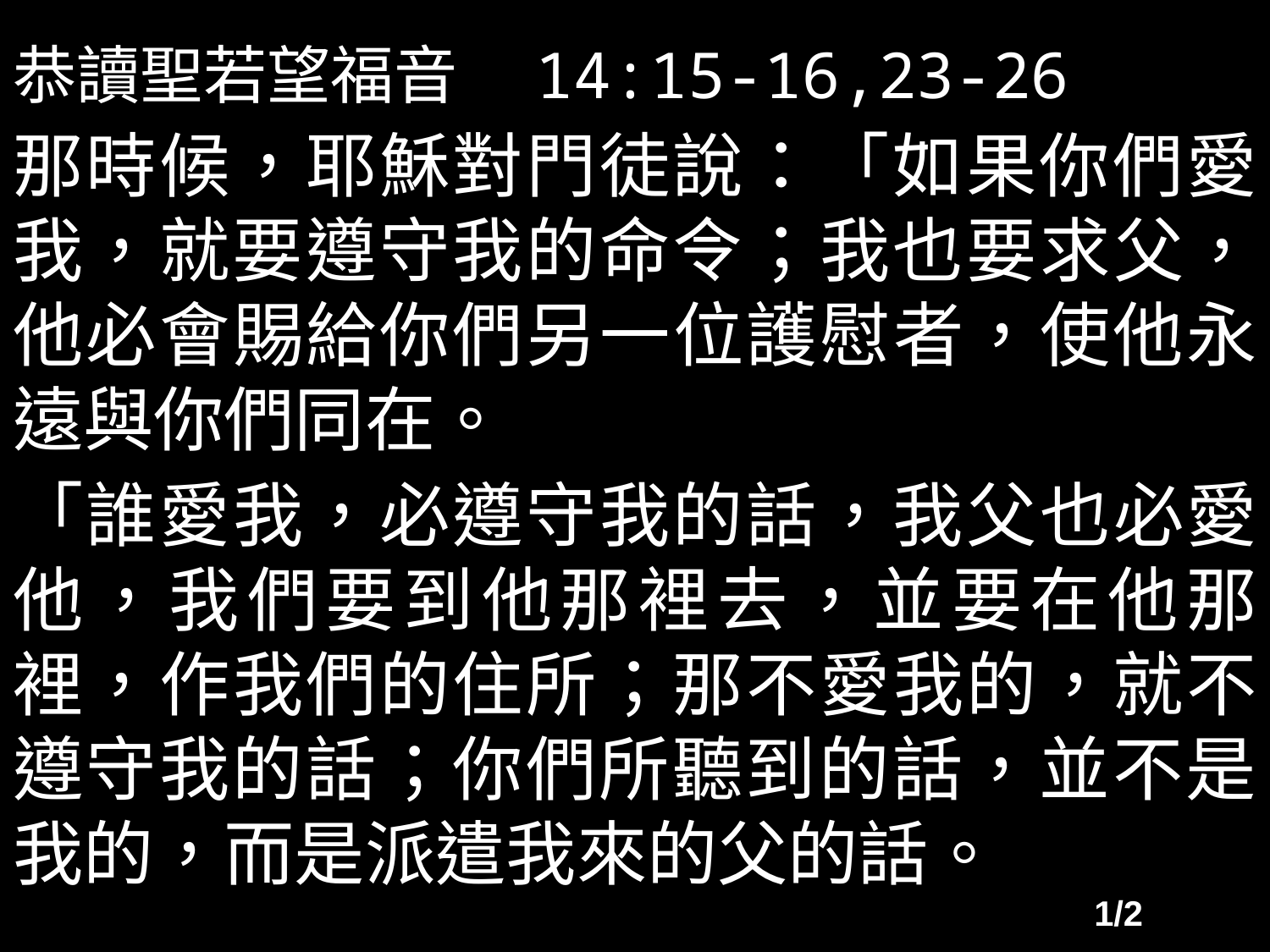

恭讀聖若望福音　14:15-16,23-26
那時候，耶穌對門徒說：「如果你們愛我，就要遵守我的命令；我也要求父，他必會賜給你們另一位護慰者，使他永遠與你們同在。
「誰愛我，必遵守我的話，我父也必愛他，我們要到他那裡去，並要在他那裡，作我們的住所；那不愛我的，就不遵守我的話；你們所聽到的話，並不是我的，而是派遣我來的父的話。
   1/2